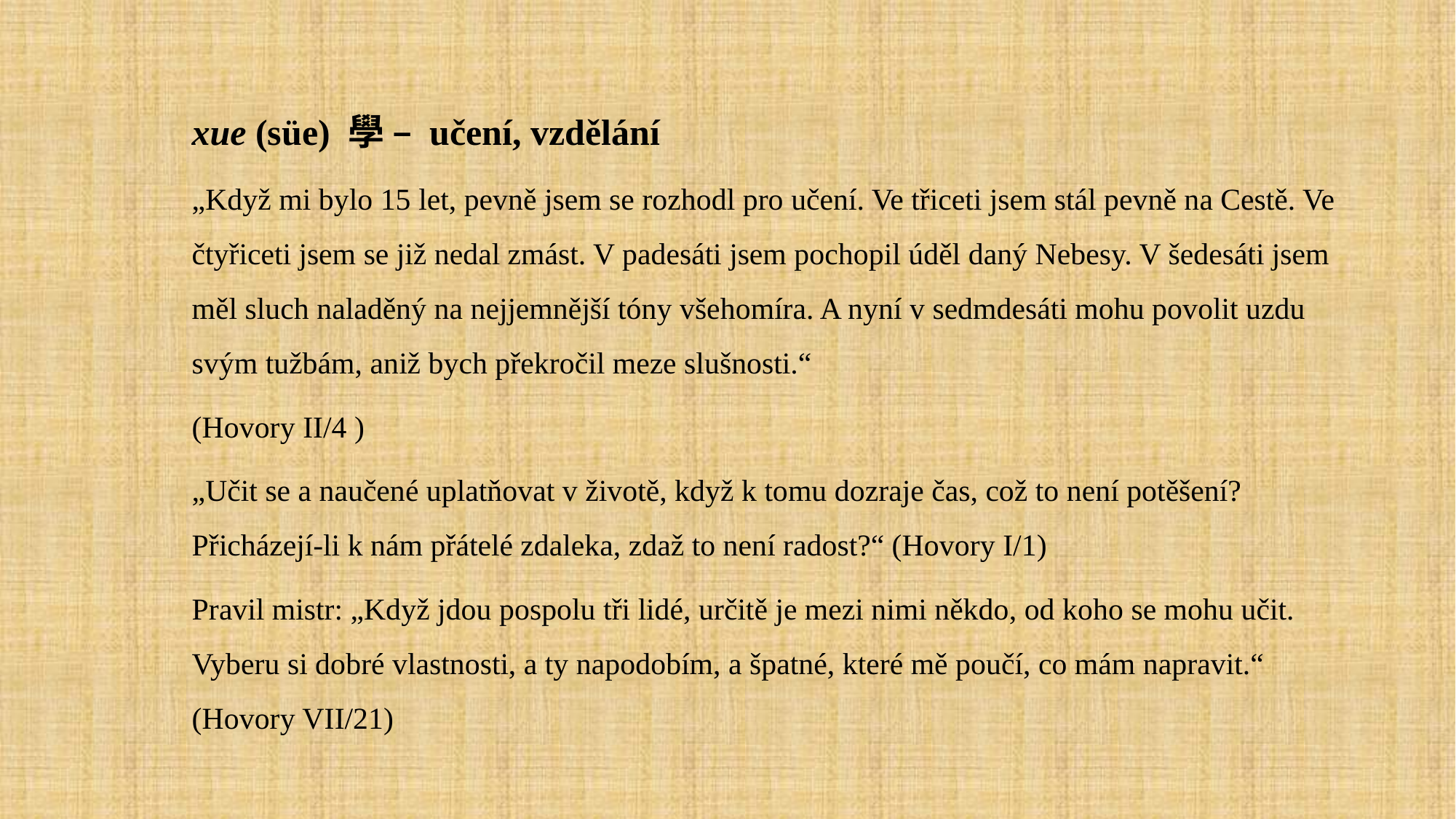

xue (süe) 學 – učení, vzdělání
„Když mi bylo 15 let, pevně jsem se rozhodl pro učení. Ve třiceti jsem stál pevně na Cestě. Ve čtyřiceti jsem se již nedal zmást. V padesáti jsem pochopil úděl daný Nebesy. V šedesáti jsem měl sluch naladěný na nejjemnější tóny všehomíra. A nyní v sedmdesáti mohu povolit uzdu svým tužbám, aniž bych překročil meze slušnosti.“
(Hovory II/4 )
„Učit se a naučené uplatňovat v životě, když k tomu dozraje čas, což to není potěšení? Přicházejí-li k nám přátelé zdaleka, zdaž to není radost?“ (Hovory I/1)
Pravil mistr: „Když jdou pospolu tři lidé, určitě je mezi nimi někdo, od koho se mohu učit. Vyberu si dobré vlastnosti, a ty napodobím, a špatné, které mě poučí, co mám napravit.“ (Hovory VII/21)